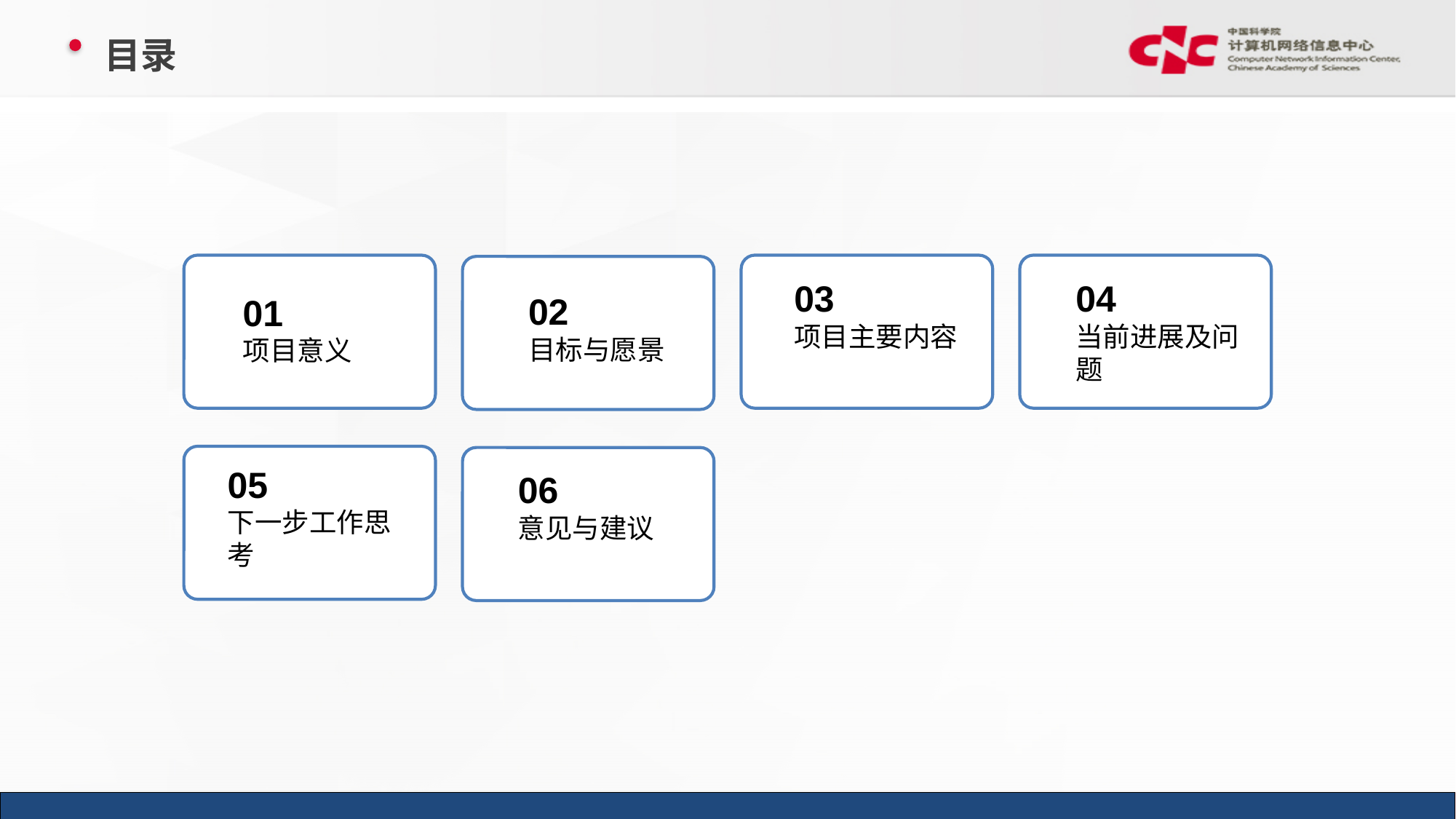

# 目录

03
项目主要内容
04
当前进展及问题
02
目标与愿景
01
项目意义

05
下一步工作思考
06
意见与建议